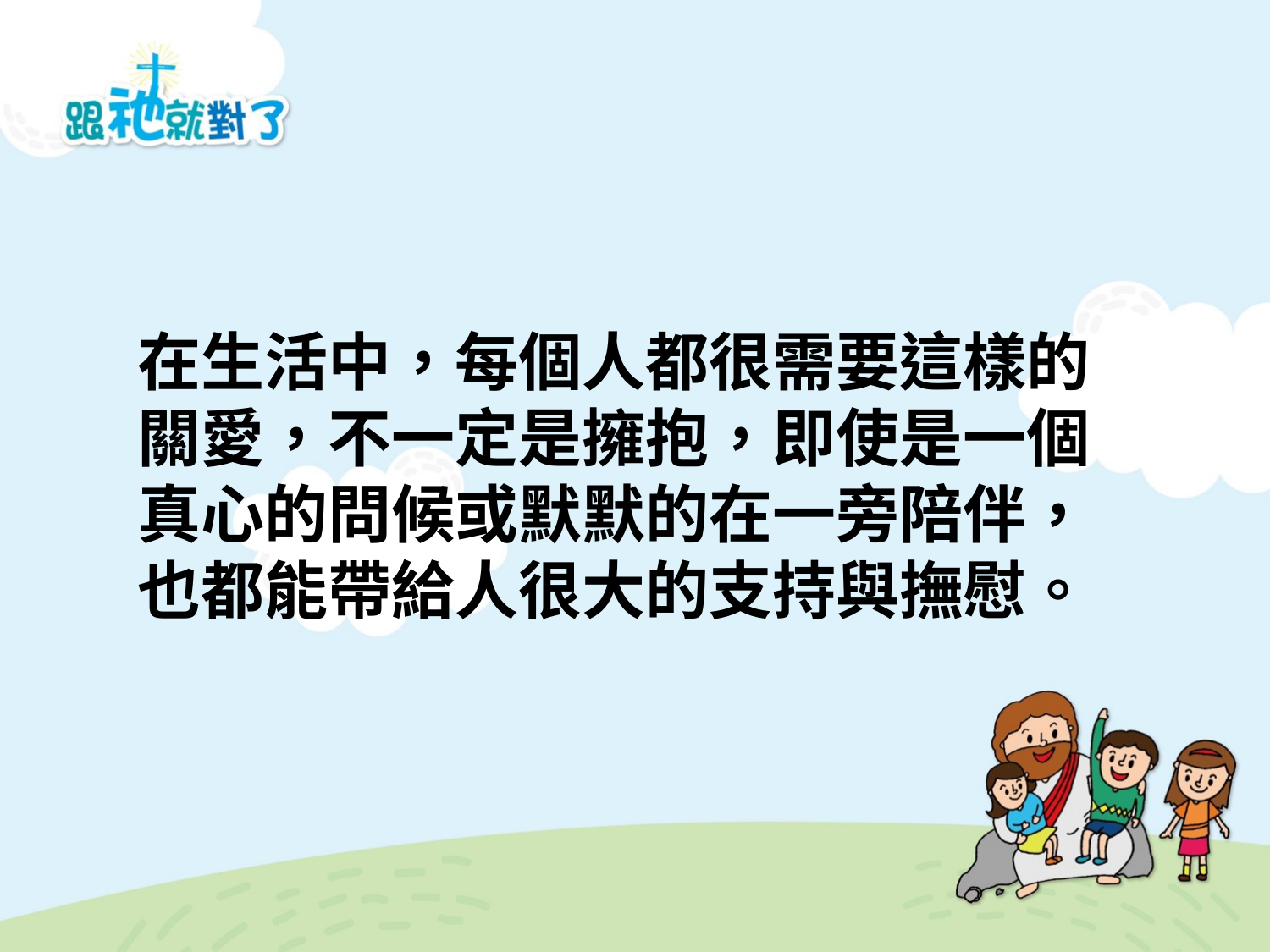

在生活中，每個人都很需要這樣的關愛，不一定是擁抱，即使是一個真心的問候或默默的在一旁陪伴，也都能帶給人很大的支持與撫慰。